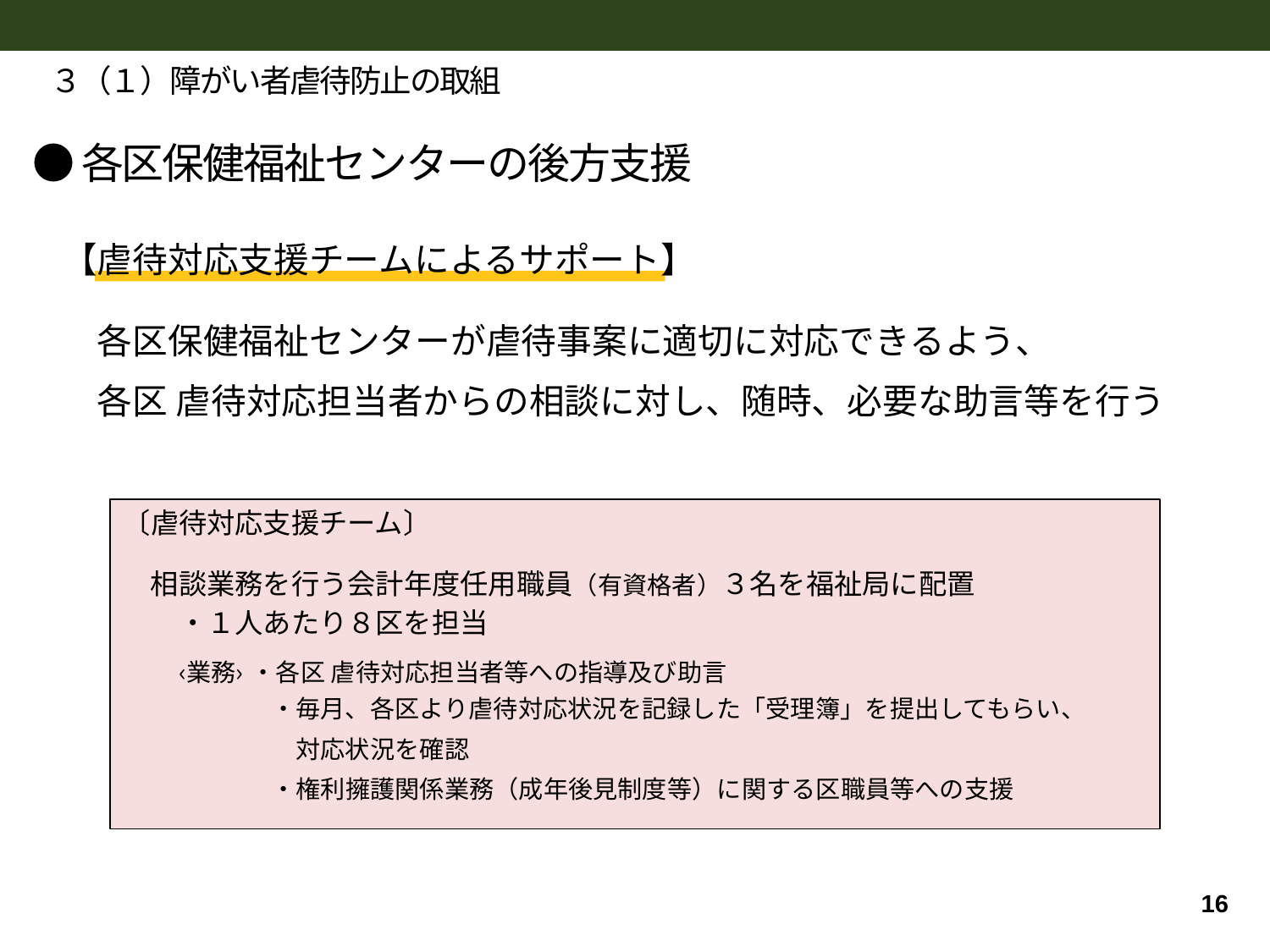

３（１）障がい者虐待防止の取組
　● 各区保健福祉センターの後方支援
【虐待対応支援チームによるサポート】
　各区保健福祉センターが虐待事案に適切に対応できるよう、
　各区 虐待対応担当者からの相談に対し、随時、必要な助言等を行う
〔虐待対応支援チーム〕
　相談業務を行う会計年度任用職員（有資格者）３名を福祉局に配置
　　・１人あたり８区を担当
　　‹業務› ・各区 虐待対応担当者等への指導及び助言
　　　　　　・毎月、各区より虐待対応状況を記録した「受理簿」を提出してもらい、
　　　　　　　対応状況を確認
　　　　　　・権利擁護関係業務（成年後見制度等）に関する区職員等への支援
16